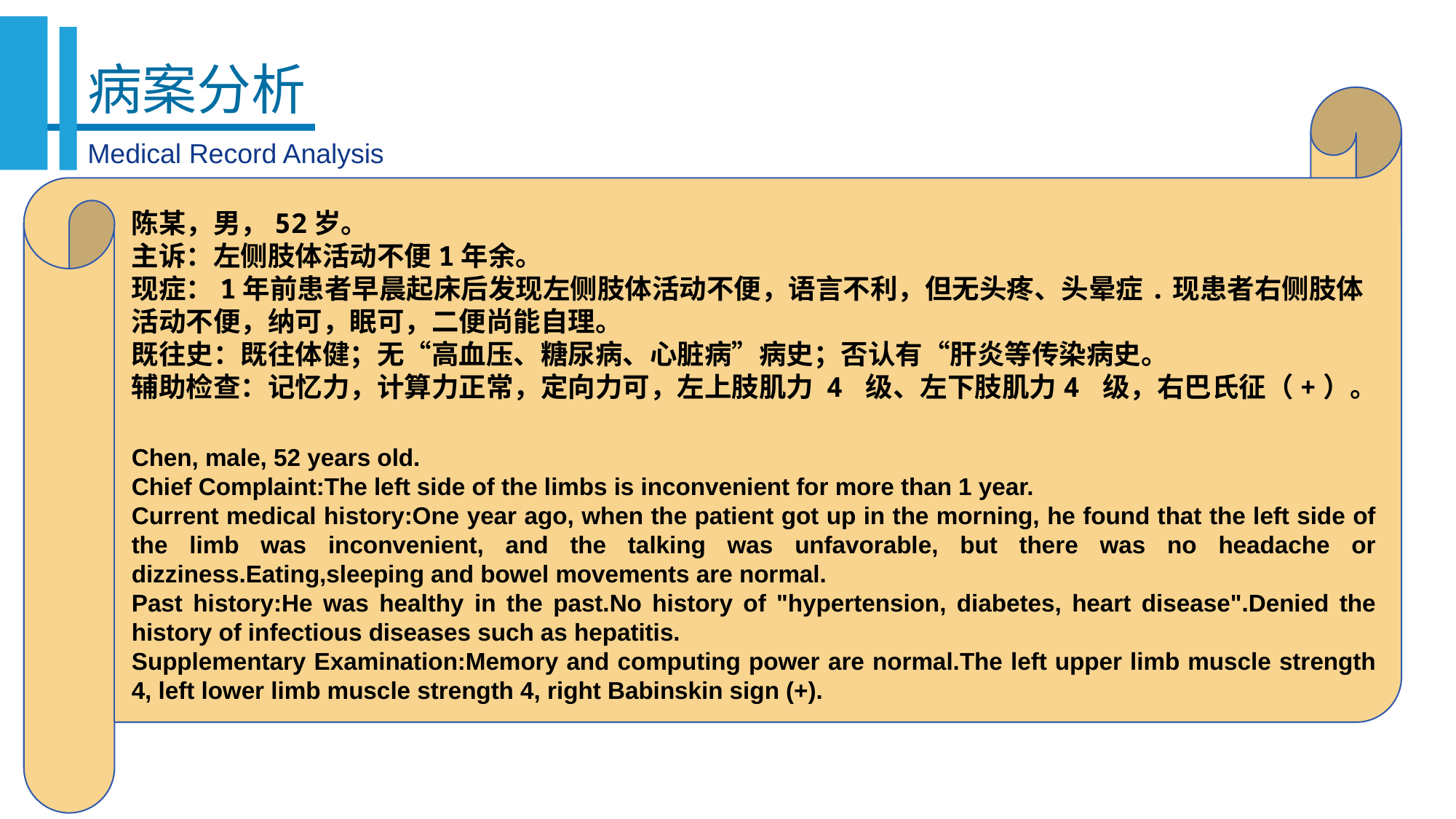

病案分析

陈某，男，52岁。
主诉：左侧肢体活动不便1年余。
现症：1年前患者早晨起床后发现左侧肢体活动不便，语言不利，但无头疼、头晕症.现患者右侧肢体活动不便，纳可，眠可，二便尚能自理。
既往史：既往体健；无“高血压、糖尿病、心脏病”病史；否认有“肝炎等传染病史。
辅助检查：记忆力，计算力正常，定向力可，左上肢肌力 4 级、左下肢肌力4 级，右巴氏征（+）。
Medical Record Analysis

天有
三宝
Chen, male, 52 years old.
Chief Complaint:The left side of the limbs is inconvenient for more than 1 year.
Current medical history:One year ago, when the patient got up in the morning, he found that the left side of the limb was inconvenient, and the talking was unfavorable, but there was no headache or dizziness.Eating,sleeping and bowel movements are normal.
Past history:He was healthy in the past.No history of "hypertension, diabetes, heart disease".Denied the history of infectious diseases such as hepatitis.
Supplementary Examination:Memory and computing power are normal.The left upper limb muscle strength 4, left lower limb muscle strength 4, right Babinskin sign (+).